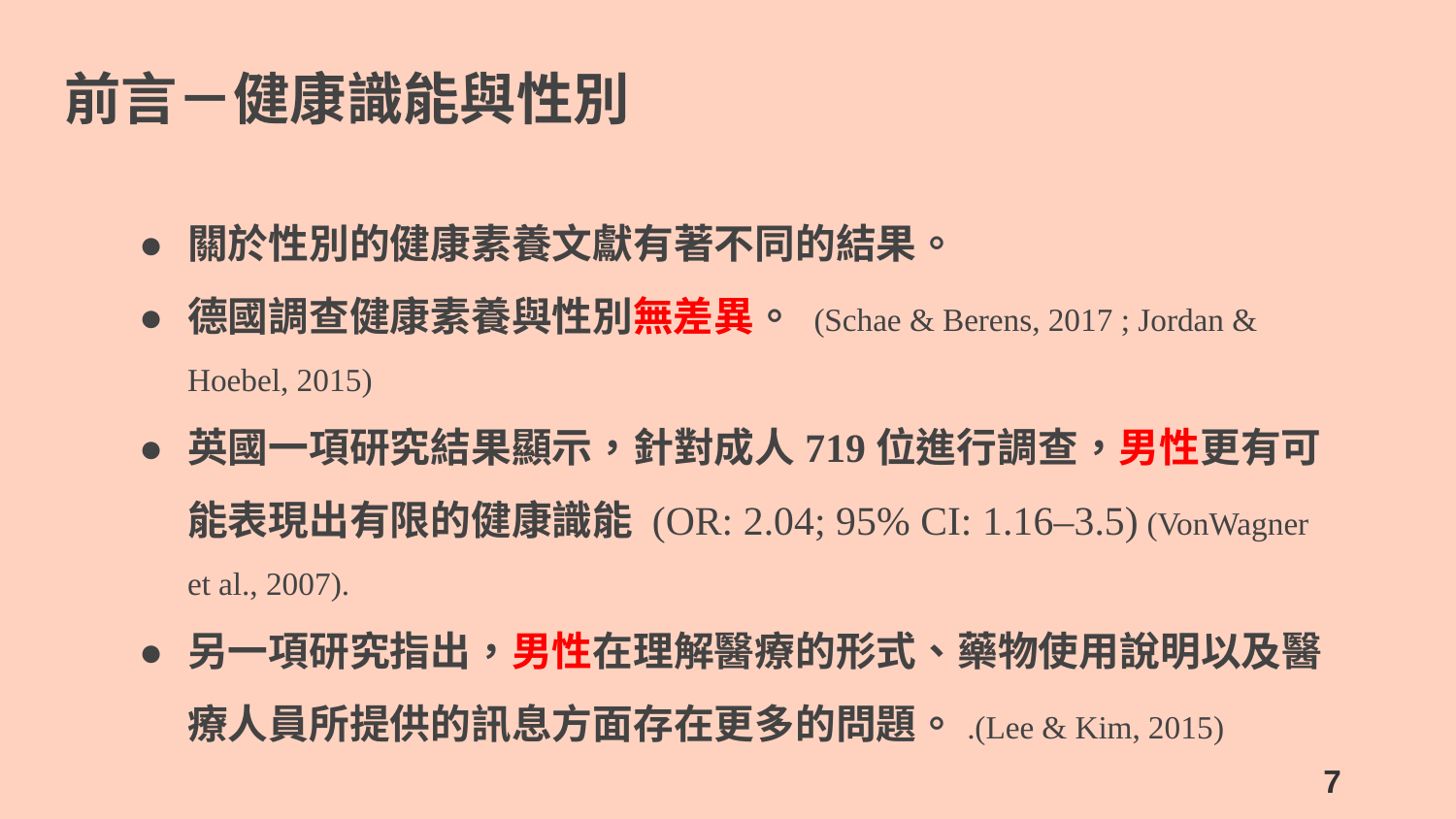

# 前言－健康識能與性別
關於性別的健康素養文獻有著不同的結果。
德國調查健康素養與性別無差異。 (Schae & Berens, 2017 ; Jordan & Hoebel, 2015)
英國一項研究結果顯示，針對成人719位進行調查，男性更有可能表現出有限的健康識能 (OR: 2.04; 95% CI: 1.16–3.5) (VonWagner et al., 2007).
另一項研究指出，男性在理解醫療的形式、藥物使用說明以及醫療人員所提供的訊息方面存在更多的問題。.(Lee & Kim, 2015)
7